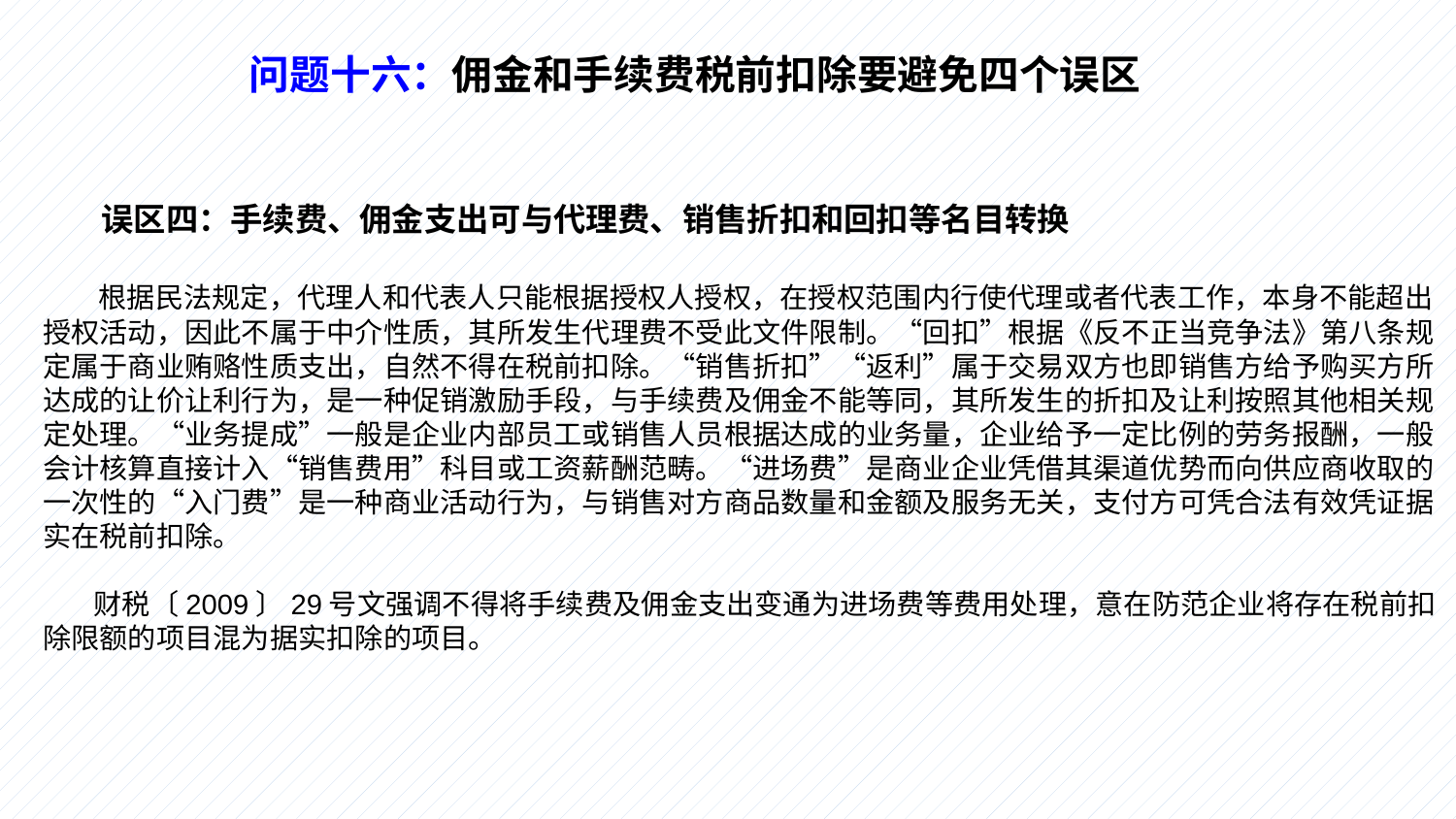

问题十六：佣金和手续费税前扣除要避免四个误区
       误区四：手续费、佣金支出可与代理费、销售折扣和回扣等名目转换

       根据民法规定，代理人和代表人只能根据授权人授权，在授权范围内行使代理或者代表工作，本身不能超出授权活动，因此不属于中介性质，其所发生代理费不受此文件限制。“回扣”根据《反不正当竞争法》第八条规定属于商业贿赂性质支出，自然不得在税前扣除。“销售折扣”“返利”属于交易双方也即销售方给予购买方所达成的让价让利行为，是一种促销激励手段，与手续费及佣金不能等同，其所发生的折扣及让利按照其他相关规定处理。“业务提成”一般是企业内部员工或销售人员根据达成的业务量，企业给予一定比例的劳务报酬，一般会计核算直接计入“销售费用”科目或工资薪酬范畴。“进场费”是商业企业凭借其渠道优势而向供应商收取的一次性的“入门费”是一种商业活动行为，与销售对方商品数量和金额及服务无关，支付方可凭合法有效凭证据实在税前扣除。

       财税〔2009〕29号文强调不得将手续费及佣金支出变通为进场费等费用处理，意在防范企业将存在税前扣除限额的项目混为据实扣除的项目。